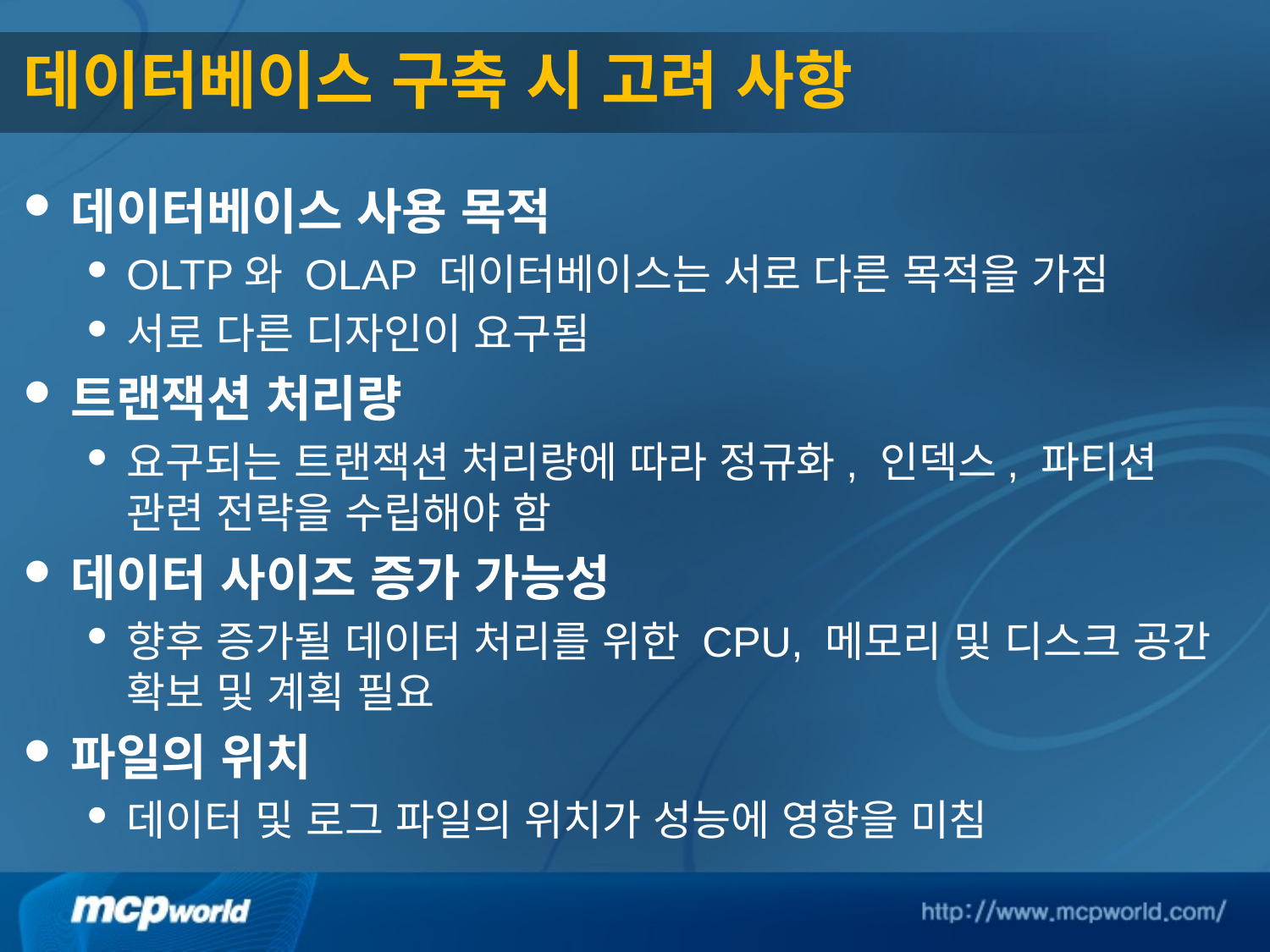

# 데이터베이스 구축 시 고려 사항
데이터베이스 사용 목적
OLTP와 OLAP 데이터베이스는 서로 다른 목적을 가짐
서로 다른 디자인이 요구됨
트랜잭션 처리량
요구되는 트랜잭션 처리량에 따라 정규화, 인덱스, 파티션 관련 전략을 수립해야 함
데이터 사이즈 증가 가능성
향후 증가될 데이터 처리를 위한 CPU, 메모리 및 디스크 공간 확보 및 계획 필요
파일의 위치
데이터 및 로그 파일의 위치가 성능에 영향을 미침